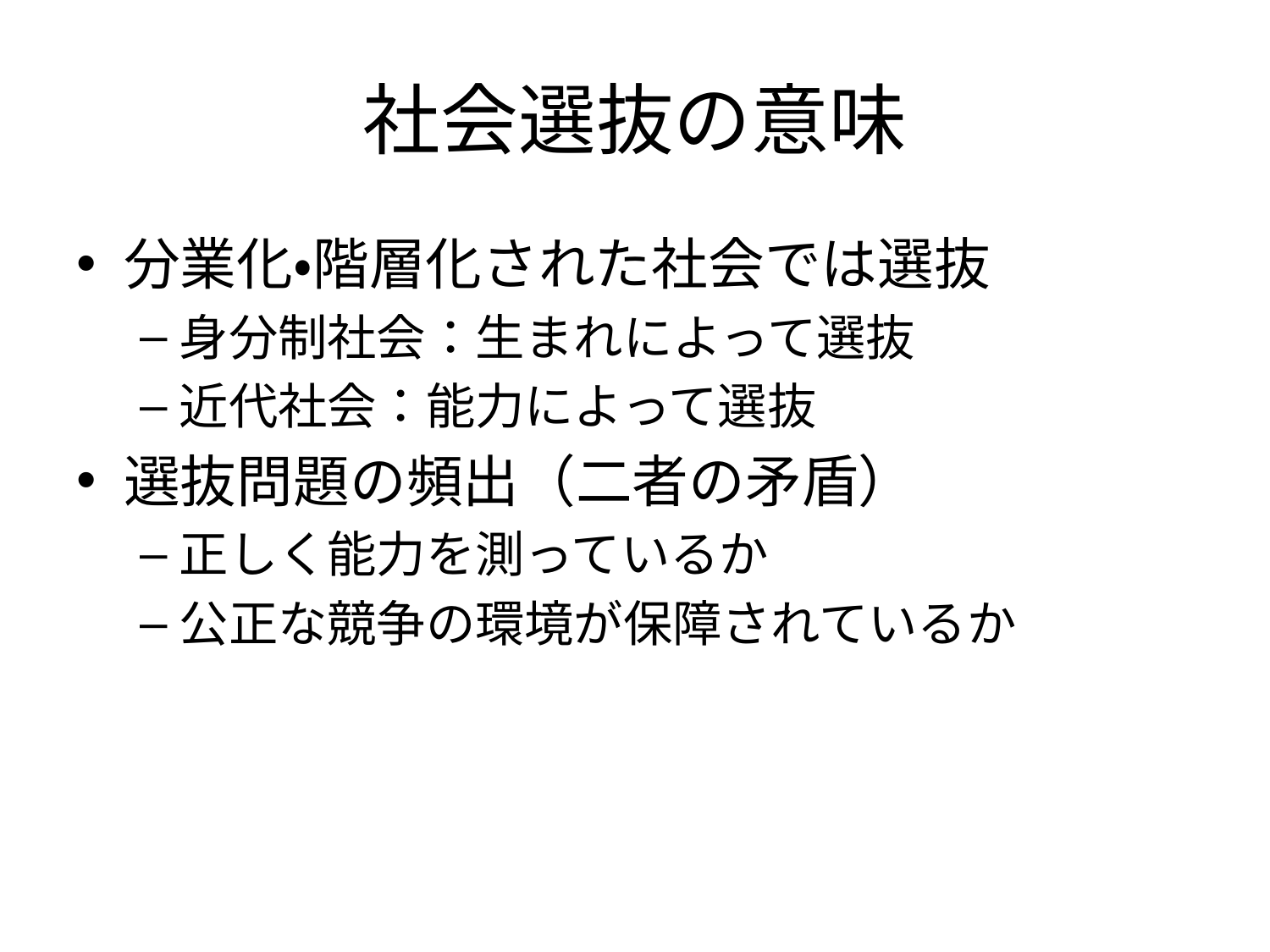

# 社会選抜の意味
分業化・階層化された社会では選抜
身分制社会：生まれによって選抜
近代社会：能力によって選抜
選抜問題の頻出（二者の矛盾）
正しく能力を測っているか
公正な競争の環境が保障されているか